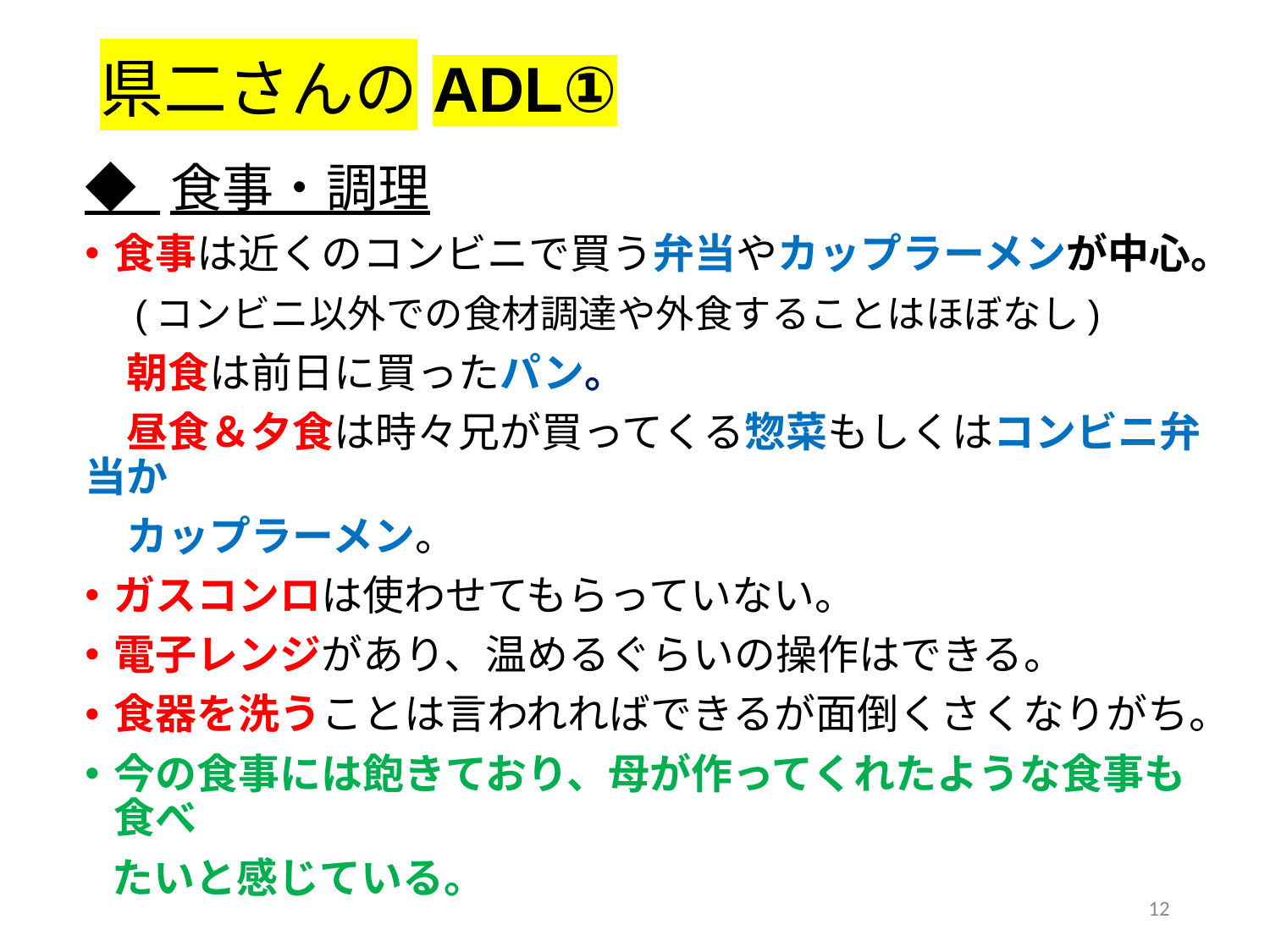

# 県二さんのADL①
◆  食事・調理
食事は近くのコンビニで買う弁当やカップラーメンが中心。
　(コンビニ以外での食材調達や外食することはほぼなし)
　朝食は前日に買ったパン。
　昼食＆夕食は時々兄が買ってくる惣菜もしくはコンビニ弁当か
　カップラーメン。
ガスコンロは使わせてもらっていない。
電子レンジがあり、温めるぐらいの操作はできる。
食器を洗うことは言われればできるが面倒くさくなりがち。
今の食事には飽きており、母が作ってくれたような食事も食べ
  たいと感じている。
12